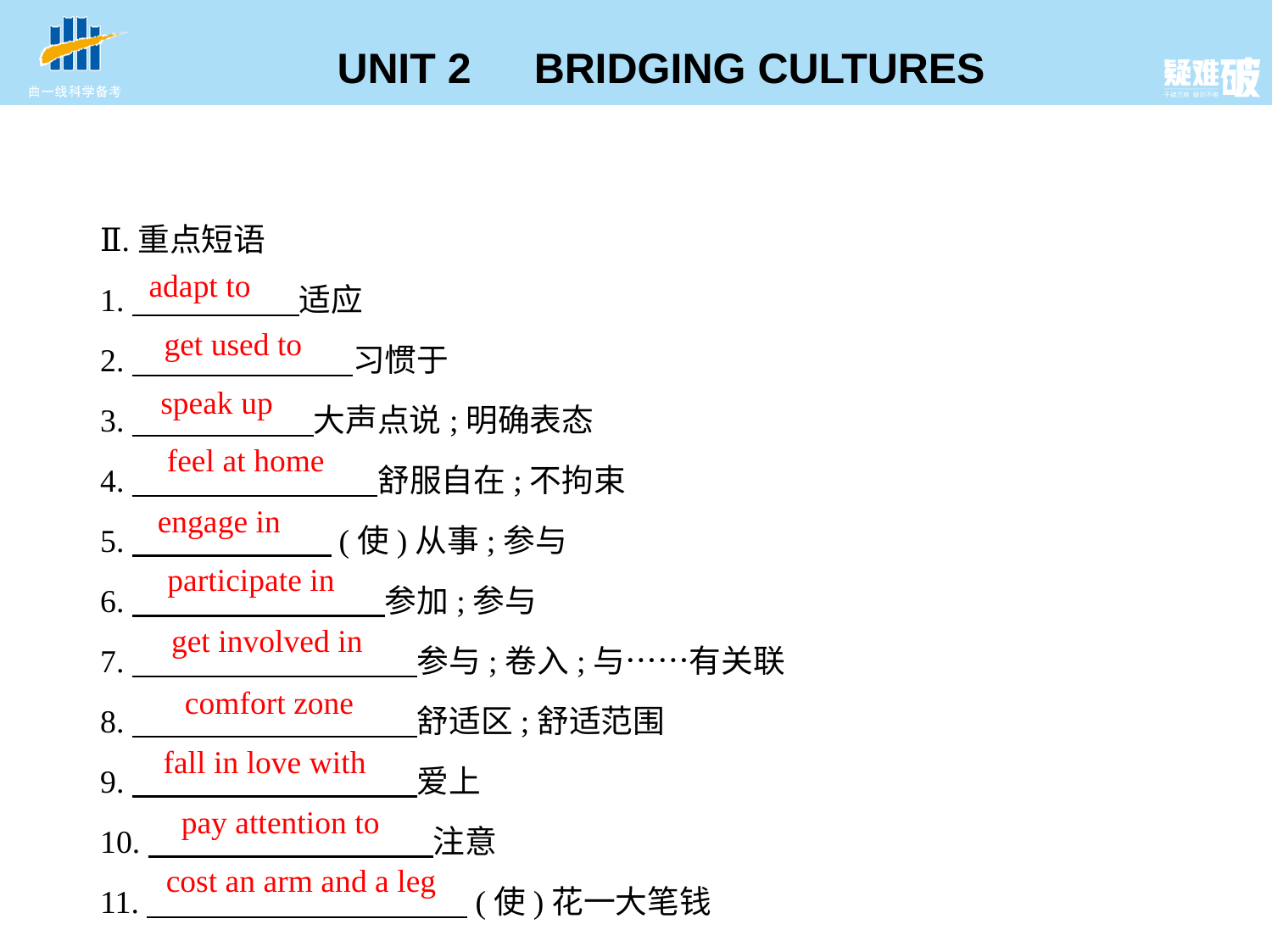

Ⅱ.重点短语
1.　　　　　 适应
2.　　　　　　    习惯于
3.　　　　　   大声点说;明确表态
4.　　　　　　　   舒服自在;不拘束
5.　　　　　　 (使)从事;参与
6.　　　　　　　    参加;参与
7.　　　　　　　　    参与;卷入;与……有关联
8.　　　　　　　　    舒适区;舒适范围
9.　　　　　　　　    爱上
10.　　　　　　　　    注意
11.　　　　　　　　         (使)花一大笔钱
adapt to
get used to
speak up
feel at home
engage in
participate in
get involved in
comfort zone
fall in love with
pay attention to
cost an arm and a leg